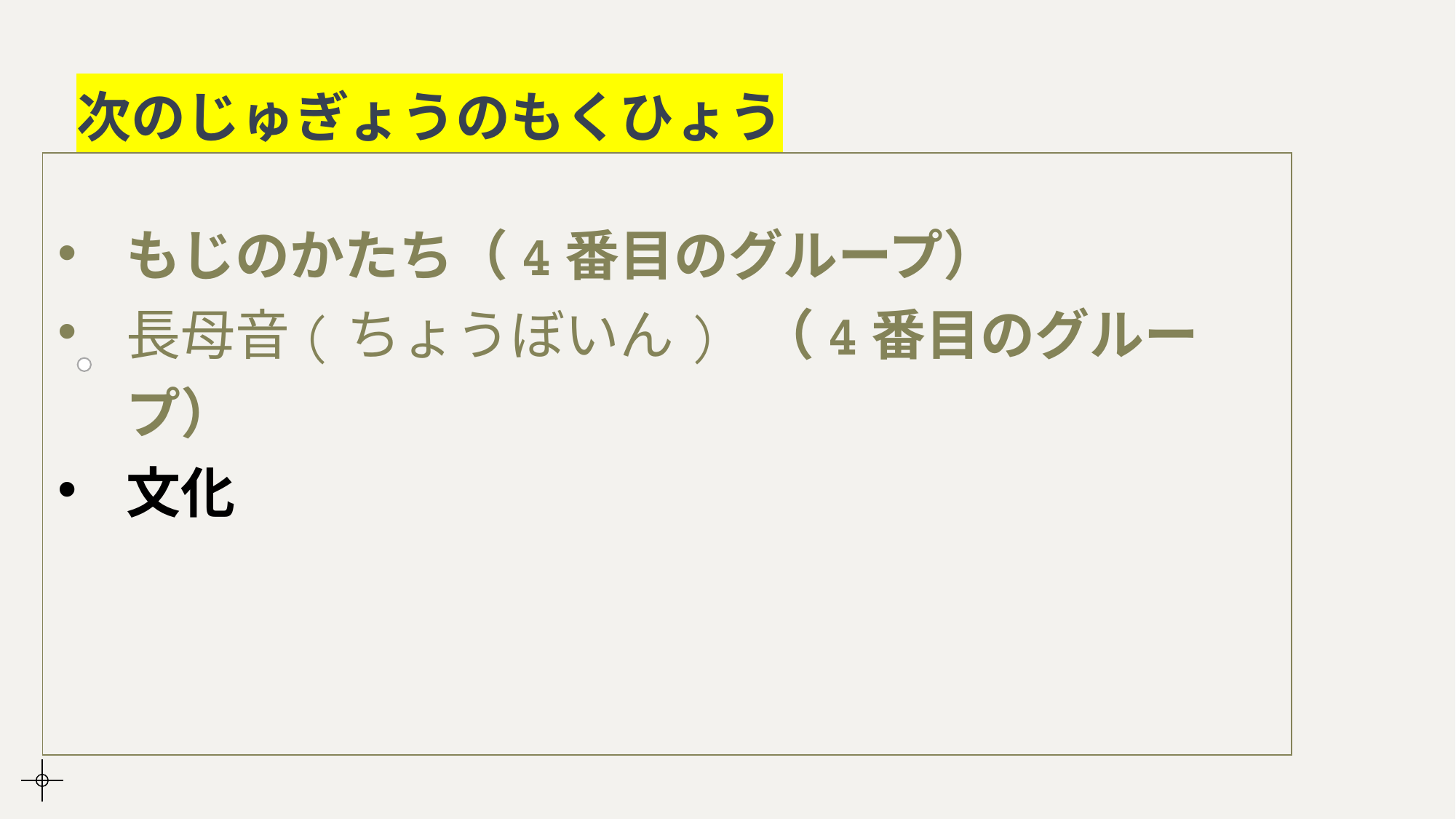

# 次のじゅぎょうのもくひょう
| もじのかたち（4番目のグループ） 長母音(ちょうぼいん) （4番目のグループ） 文化 |
| --- |